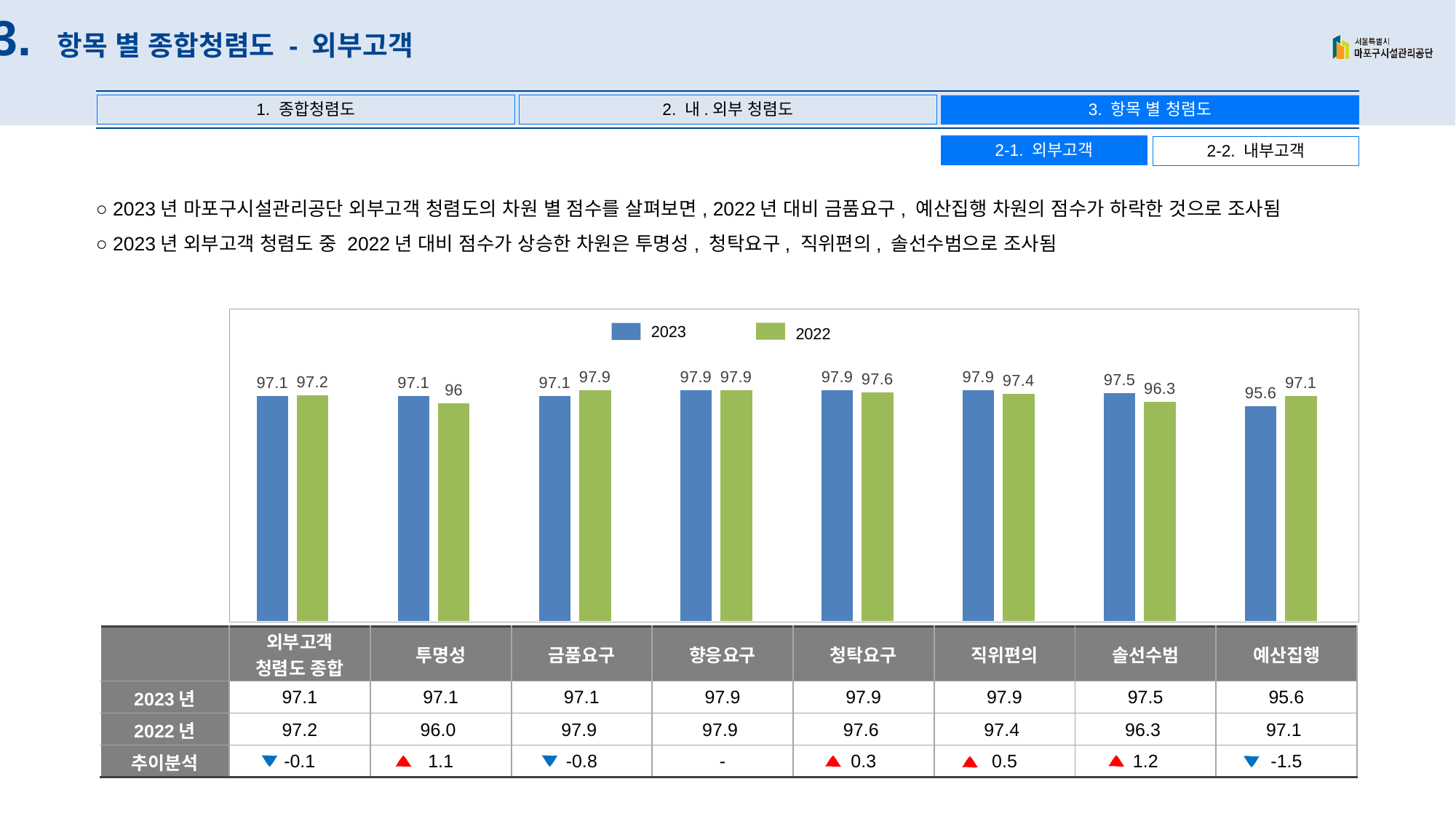

03. 항목 별 종합청렴도 - 외부고객
2. 내.외부 청렴도
1. 종합청렴도
3. 항목 별 청렴도
2-1. 외부고객
2-2. 내부고객
○ 2023년 마포구시설관리공단 외부고객 청렴도의 차원 별 점수를 살펴보면, 2022년 대비 금품요구, 예산집행 차원의 점수가 하락한 것으로 조사됨
○ 2023년 외부고객 청렴도 중 2022년 대비 점수가 상승한 차원은 투명성, 청탁요구, 직위편의, 솔선수범으로 조사됨

2023
2022

### Chart

| Category |  |  |
|---|---|---|
|  | 외부고객 청렴도 종합 | 투명성 | 금품요구 | 향응요구 | 청탁요구 | 직위편의 | 솔선수범 | 예산집행 |
| --- | --- | --- | --- | --- | --- | --- | --- | --- |
| 2023년 | 97.1 | 97.1 | 97.1 | 97.9 | 97.9 | 97.9 | 97.5 | 95.6 |
| 2022년 | 97.2 | 96.0 | 97.9 | 97.9 | 97.6 | 97.4 | 96.3 | 97.1 |
| 추이분석 | -0.1 | 1.1 | -0.8 | - | 0.3 | 0.5 | 1.2 | -1.5 |